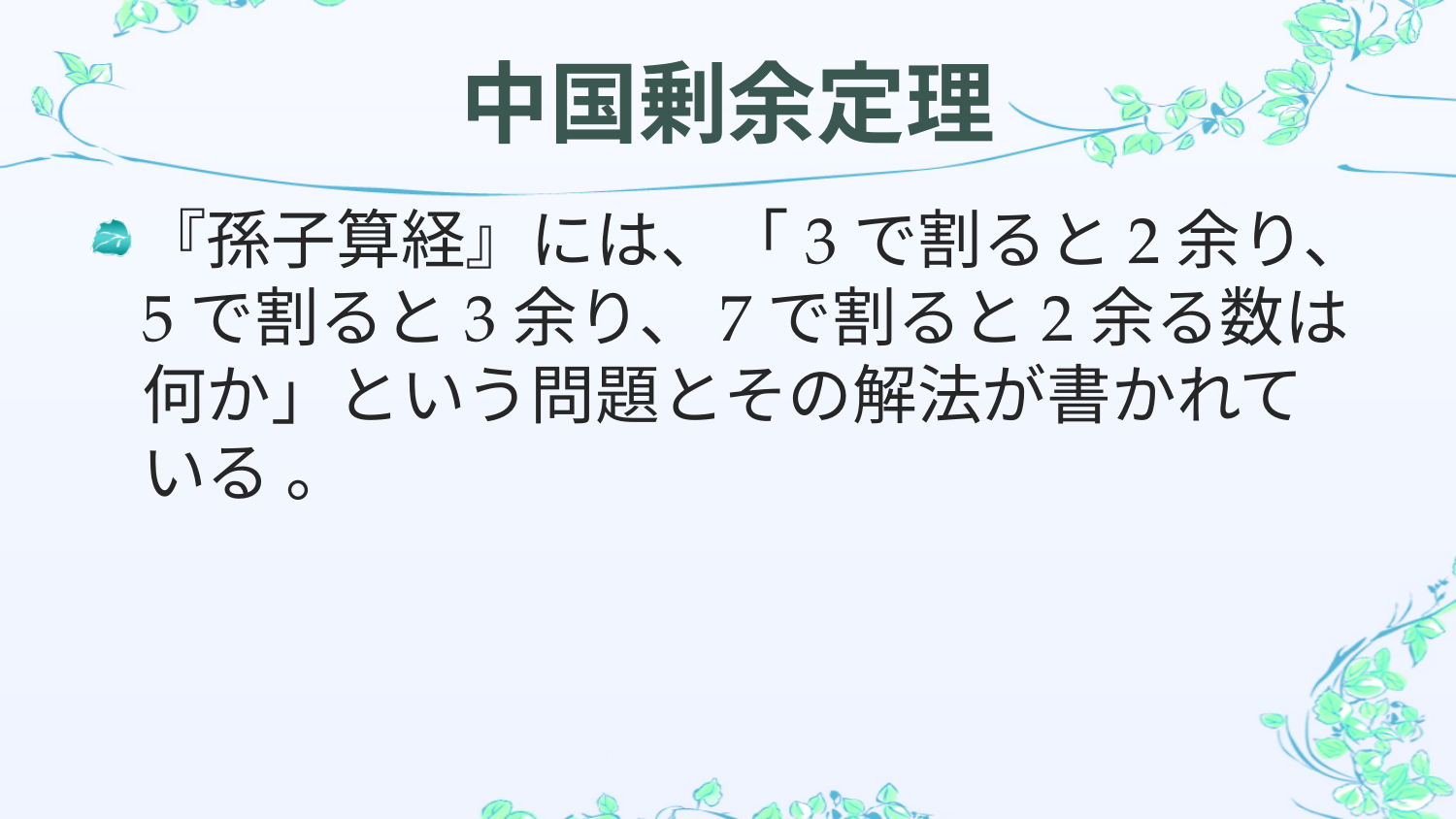

中国剰余定理
『孫子算経』には、「3で割ると2余り、5で割ると3余り、7で割ると2余る数は何か」という問題とその解法が書かれている 。